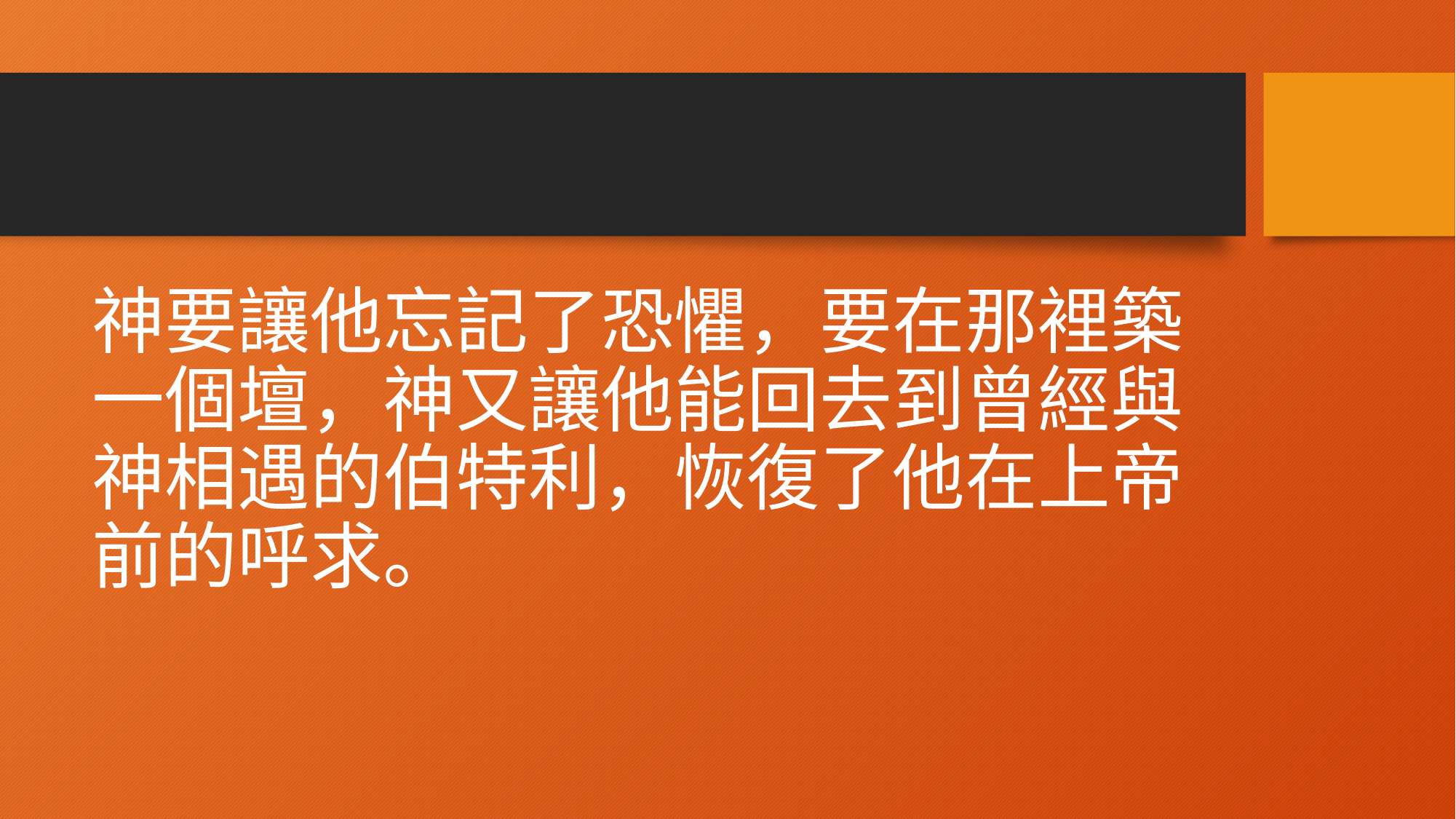

#
神要讓他忘記了恐懼，要在那裡築一個壇，神又讓他能回去到曾經與神相遇的伯特利，恢復了他在上帝前的呼求。